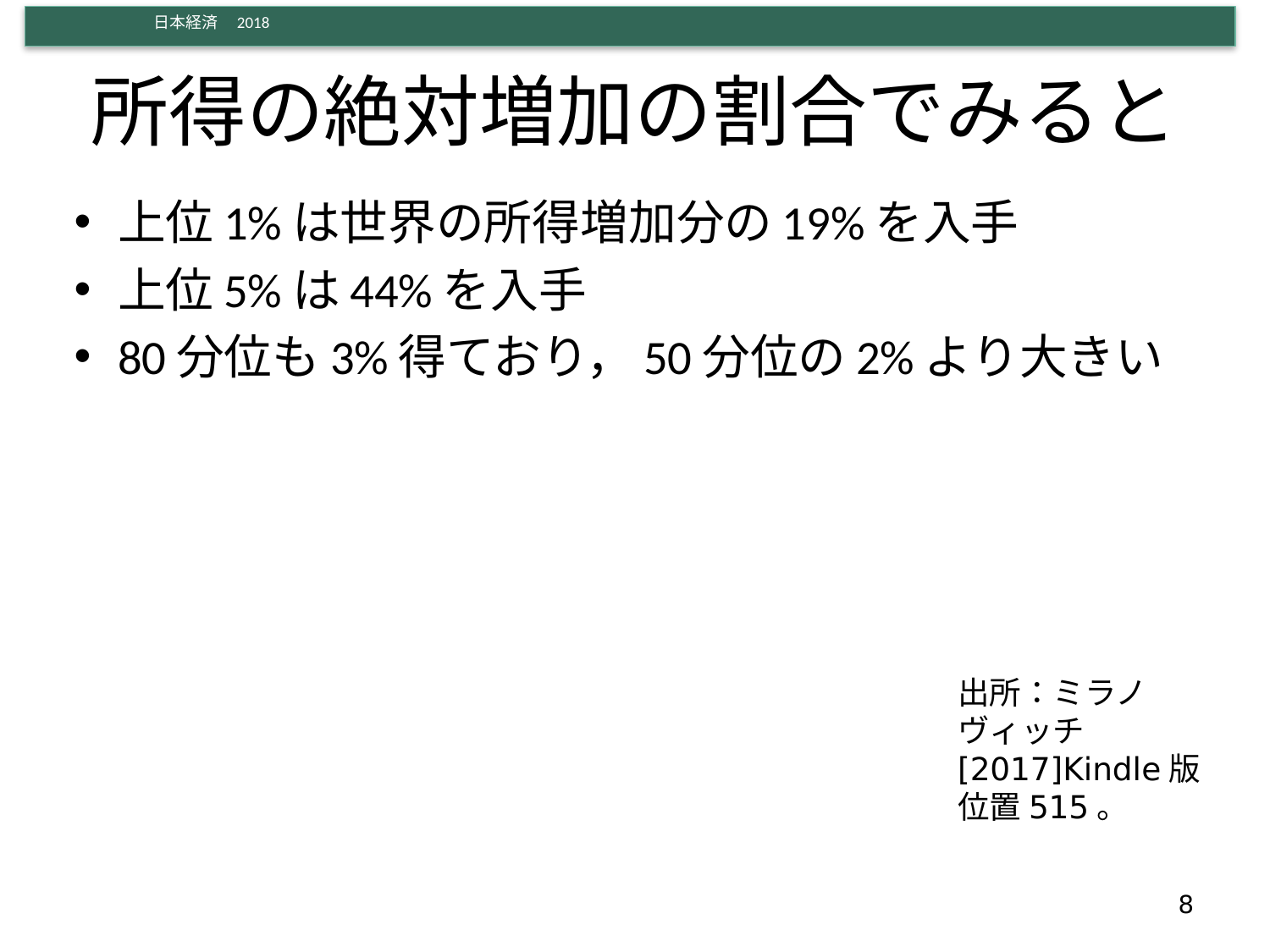

# 所得の絶対増加の割合でみると
上位1%は世界の所得増加分の19%を入手
上位5%は44%を入手
80分位も3%得ており，50分位の2%より大きい

出所：ミラノヴィッチ[2017]Kindle版位置515。
8